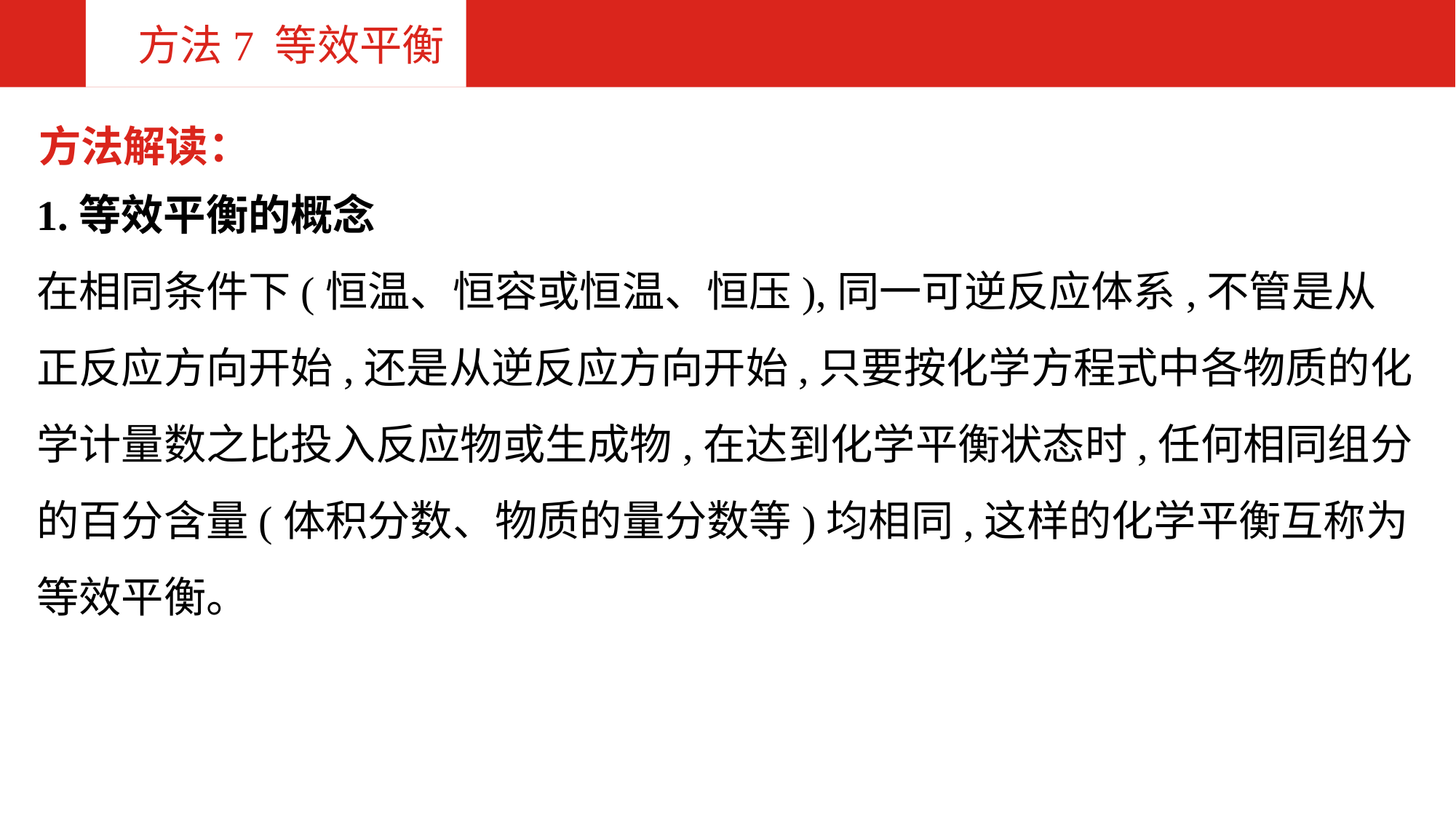

方法7 等效平衡

方法解读：
1.等效平衡的概念
在相同条件下(恒温、恒容或恒温、恒压),同一可逆反应体系,不管是从正反应方向开始,还是从逆反应方向开始,只要按化学方程式中各物质的化学计量数之比投入反应物或生成物,在达到化学平衡状态时,任何相同组分的百分含量(体积分数、物质的量分数等)均相同,这样的化学平衡互称为等效平衡。